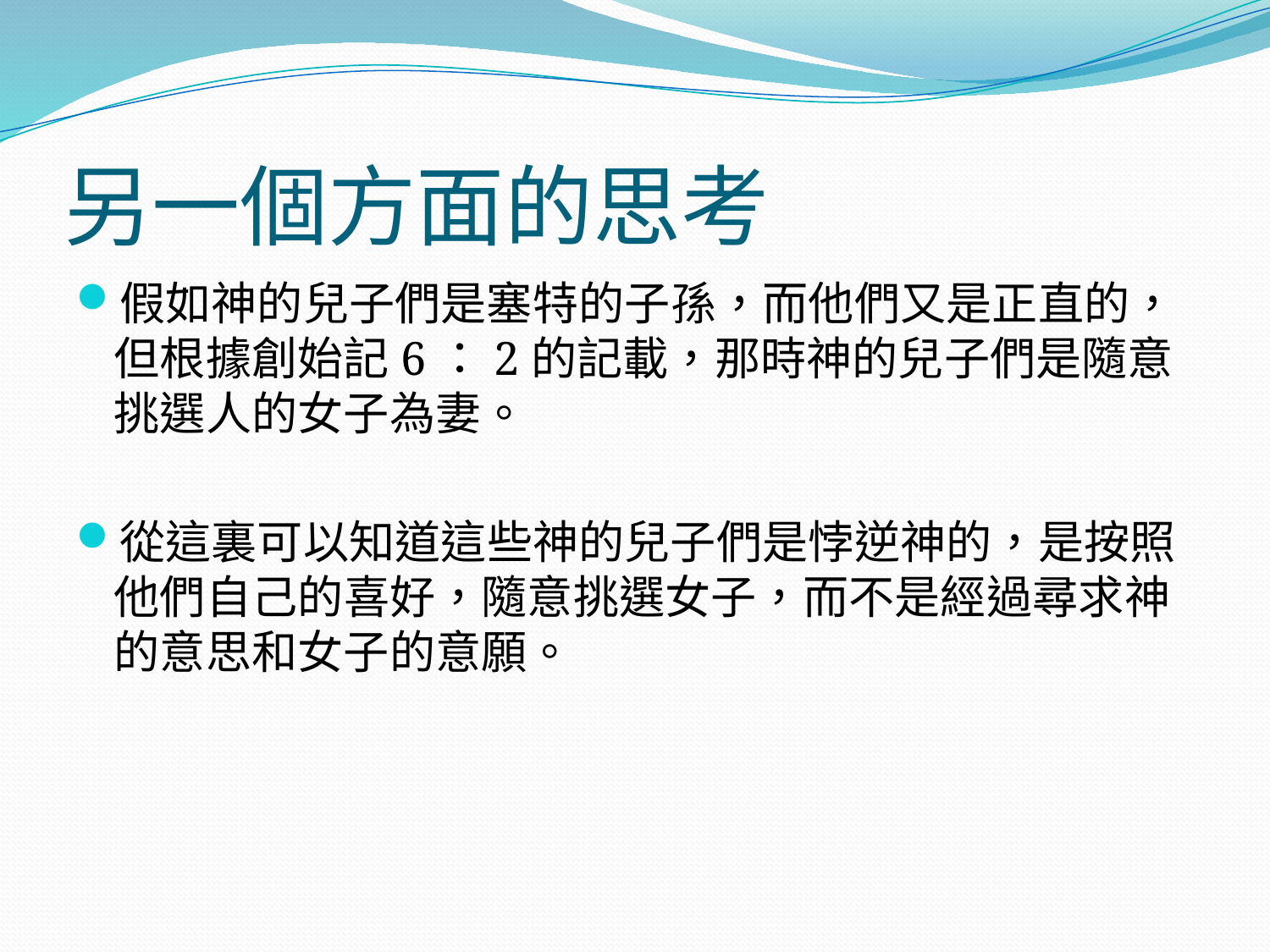

# 另一個方面的思考
假如神的兒子們是塞特的子孫，而他們又是正直的， 但根據創始記6：2的記載，那時神的兒子們是隨意挑選人的女子為妻。

從這裏可以知道這些神的兒子們是悖逆神的，是按照他們自己的喜好，隨意挑選女子，而不是經過尋求神的意思和女子的意願。